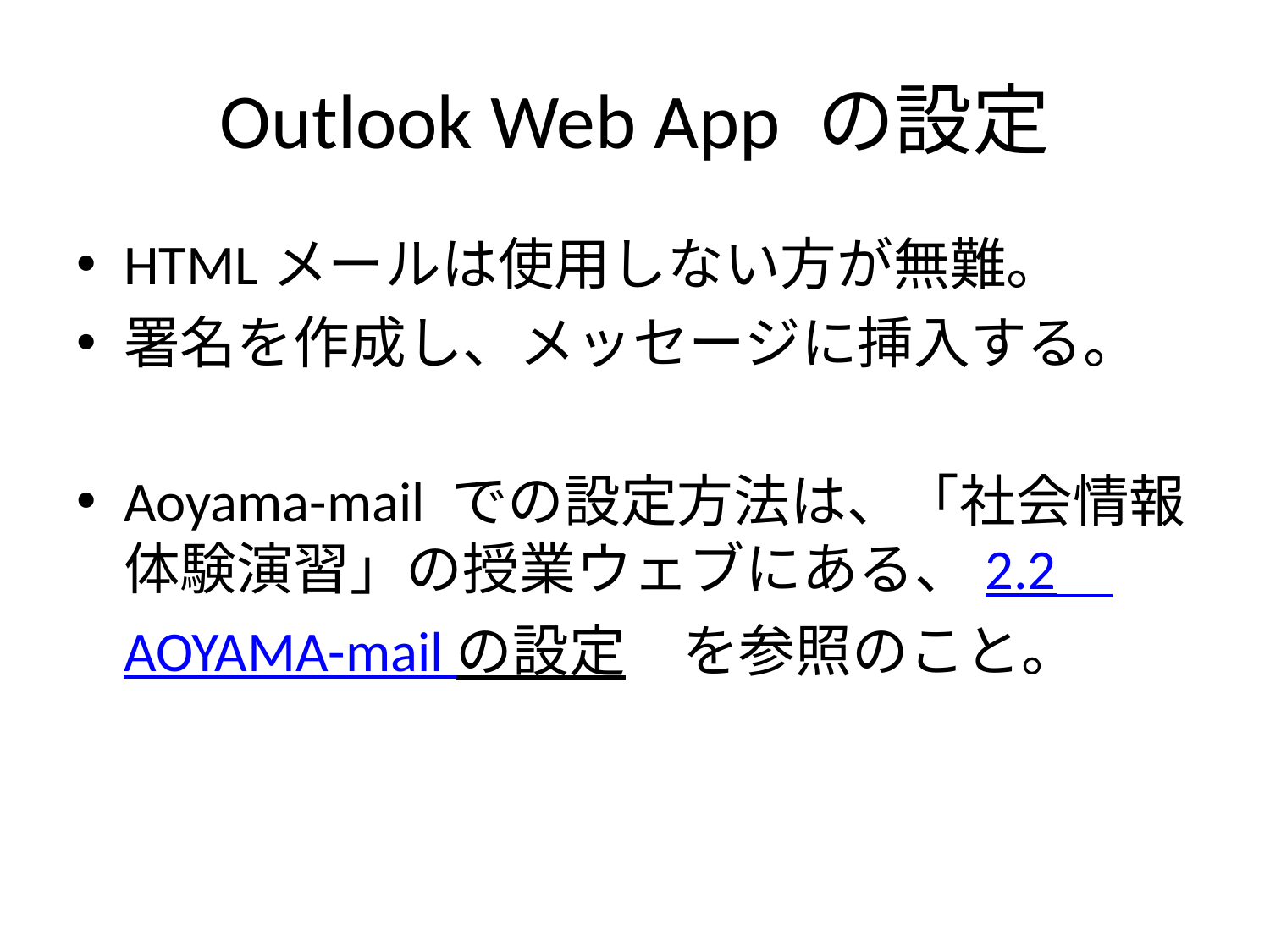

# Outlook Web App の設定
HTMLメールは使用しない方が無難。
署名を作成し、メッセージに挿入する。

Aoyama-mail での設定方法は、「社会情報体験演習」の授業ウェブにある、2.2　AOYAMA-mail の設定　を参照のこと。